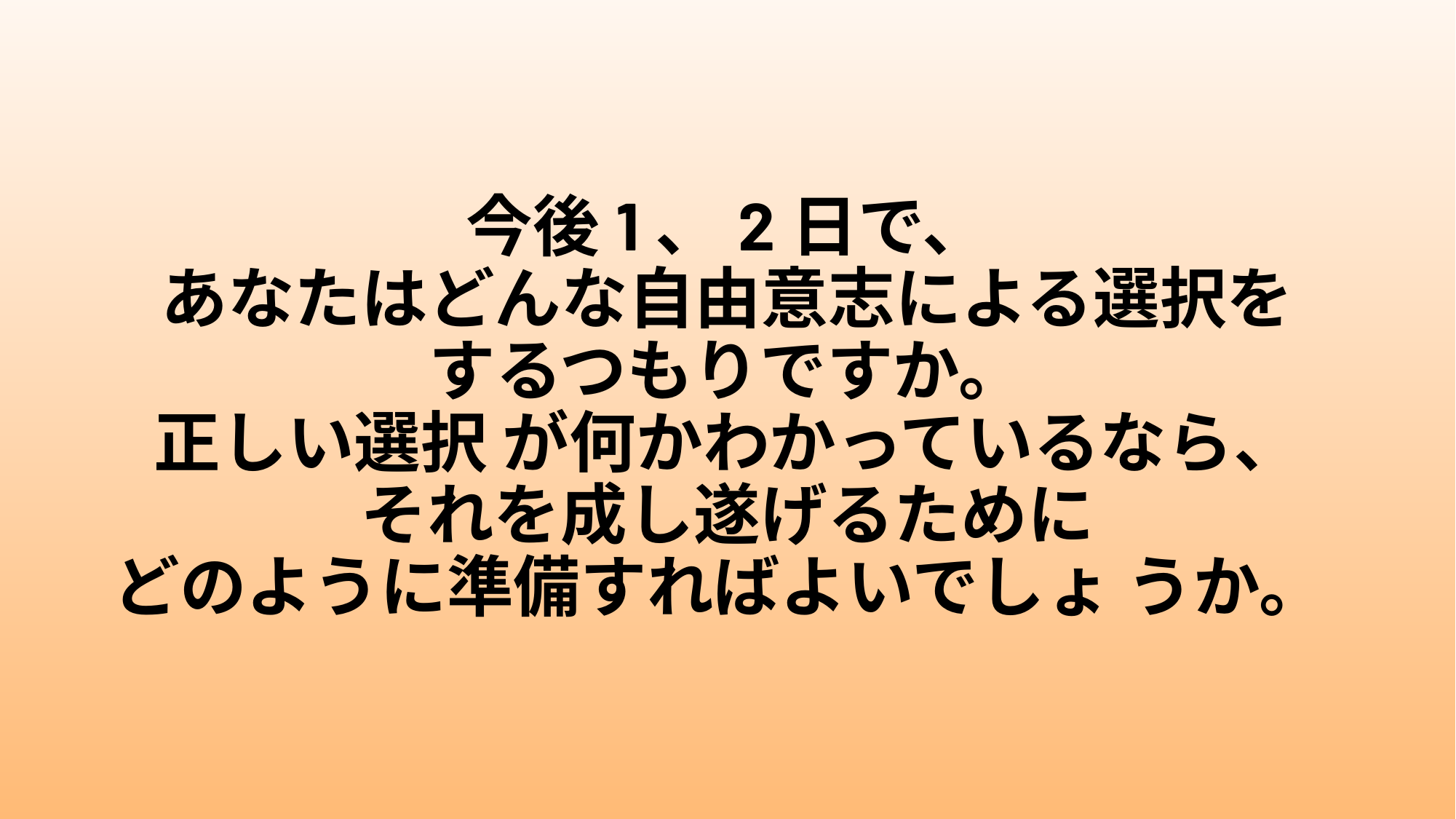

# 今後1、2日で、 あなたはどんな自由意志による選択を するつもりですか。 正しい選択 が何かわかっているなら、 それを成し遂げるために どのように準備すればよいでしょ うか。